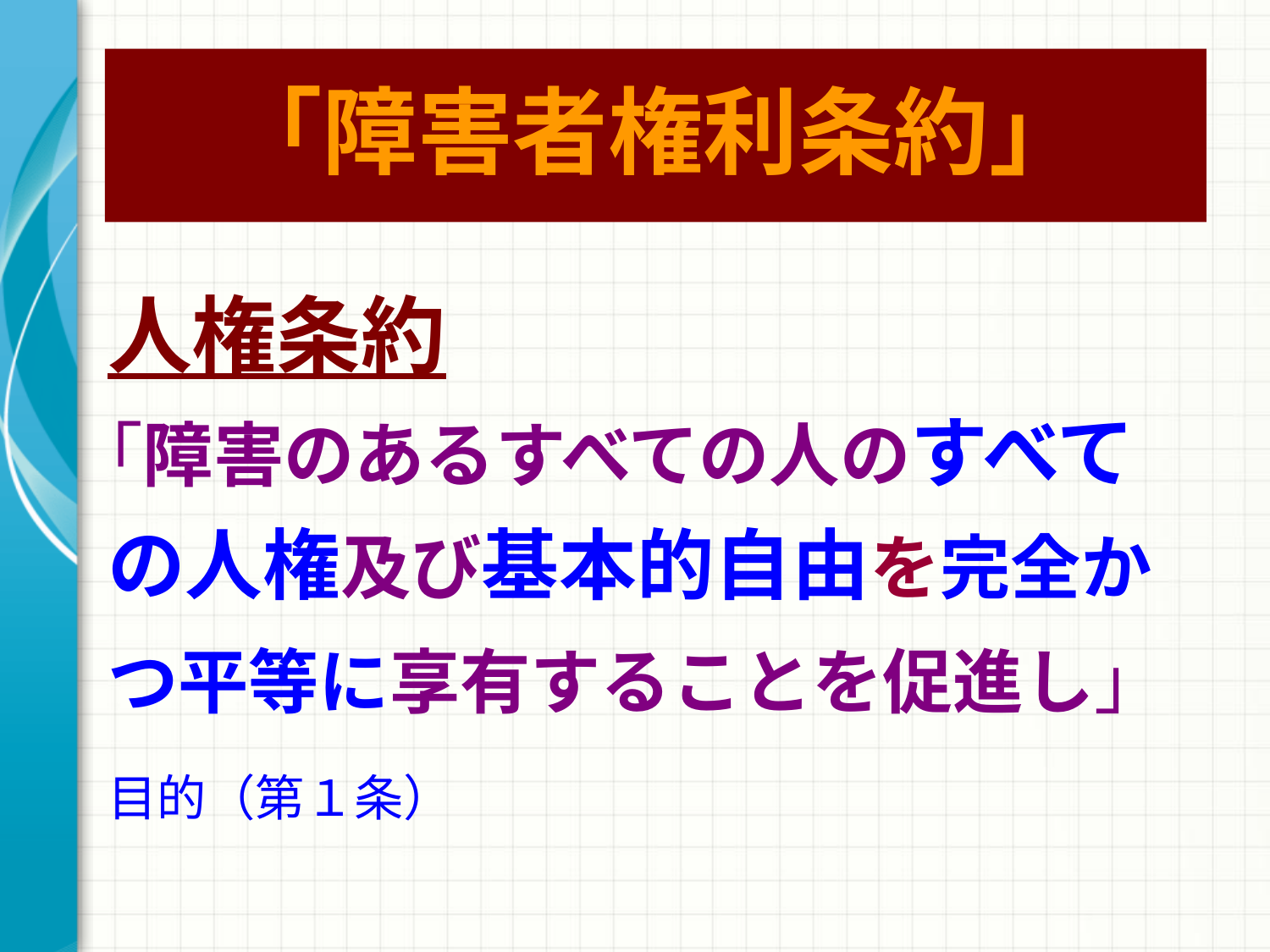

「障害者権利条約」
人権条約
｢障害のあるすべての人のすべての人権及び基本的自由を完全かつ平等に享有することを促進し｣
目的（第１条）